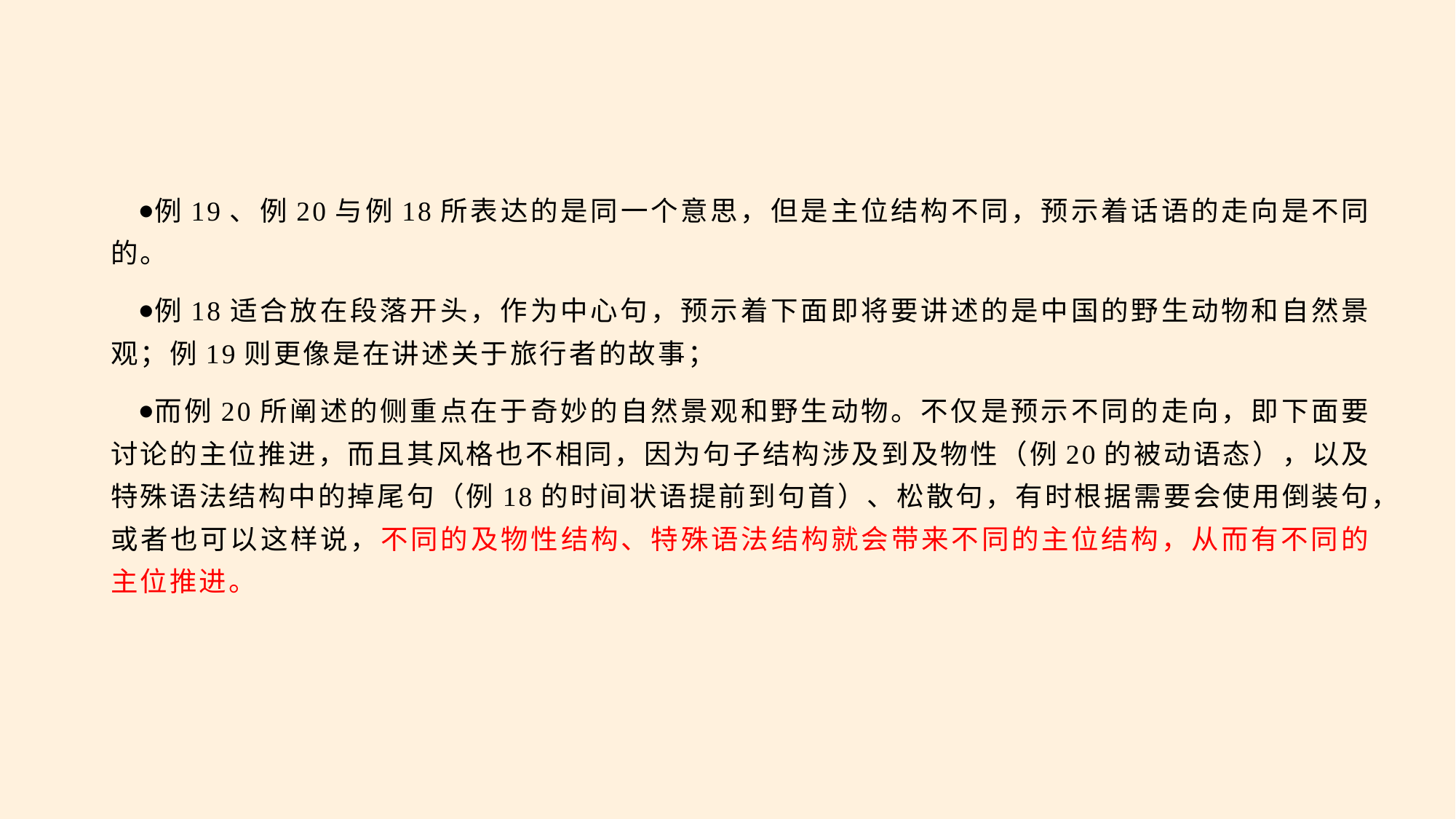

#
例19、例20与例18所表达的是同一个意思，但是主位结构不同，预示着话语的走向是不同的。
例18适合放在段落开头，作为中心句，预示着下面即将要讲述的是中国的野生动物和自然景观；例19则更像是在讲述关于旅行者的故事；
而例20所阐述的侧重点在于奇妙的自然景观和野生动物。不仅是预示不同的走向，即下面要讨论的主位推进，而且其风格也不相同，因为句子结构涉及到及物性（例20的被动语态），以及特殊语法结构中的掉尾句（例18的时间状语提前到句首）、松散句，有时根据需要会使用倒装句，或者也可以这样说，不同的及物性结构、特殊语法结构就会带来不同的主位结构，从而有不同的主位推进。